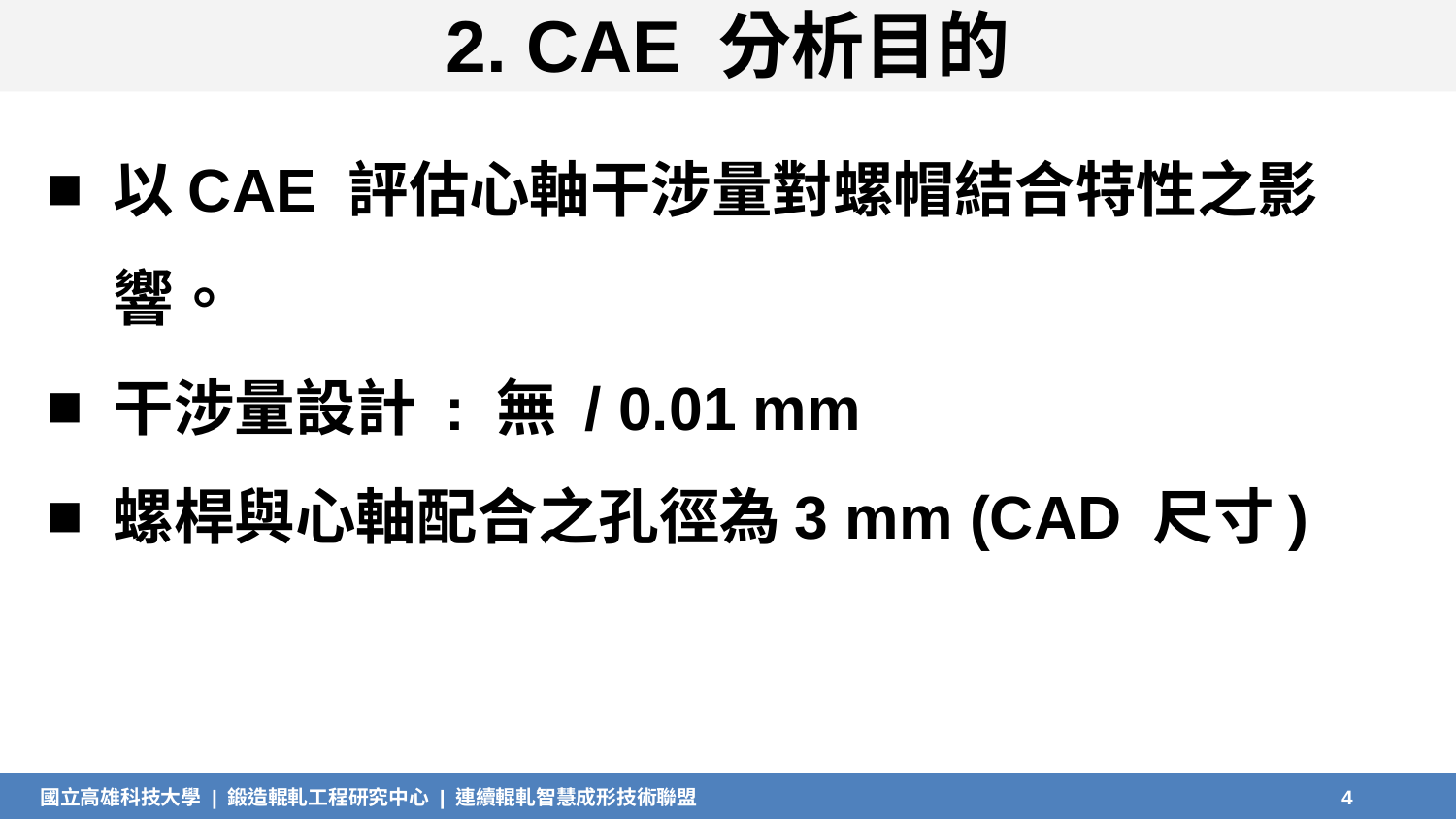

# 2. CAE 分析目的
以CAE 評估心軸干涉量對螺帽結合特性之影響。
干涉量設計 : 無 / 0.01 mm
螺桿與心軸配合之孔徑為3 mm (CAD 尺寸)
4